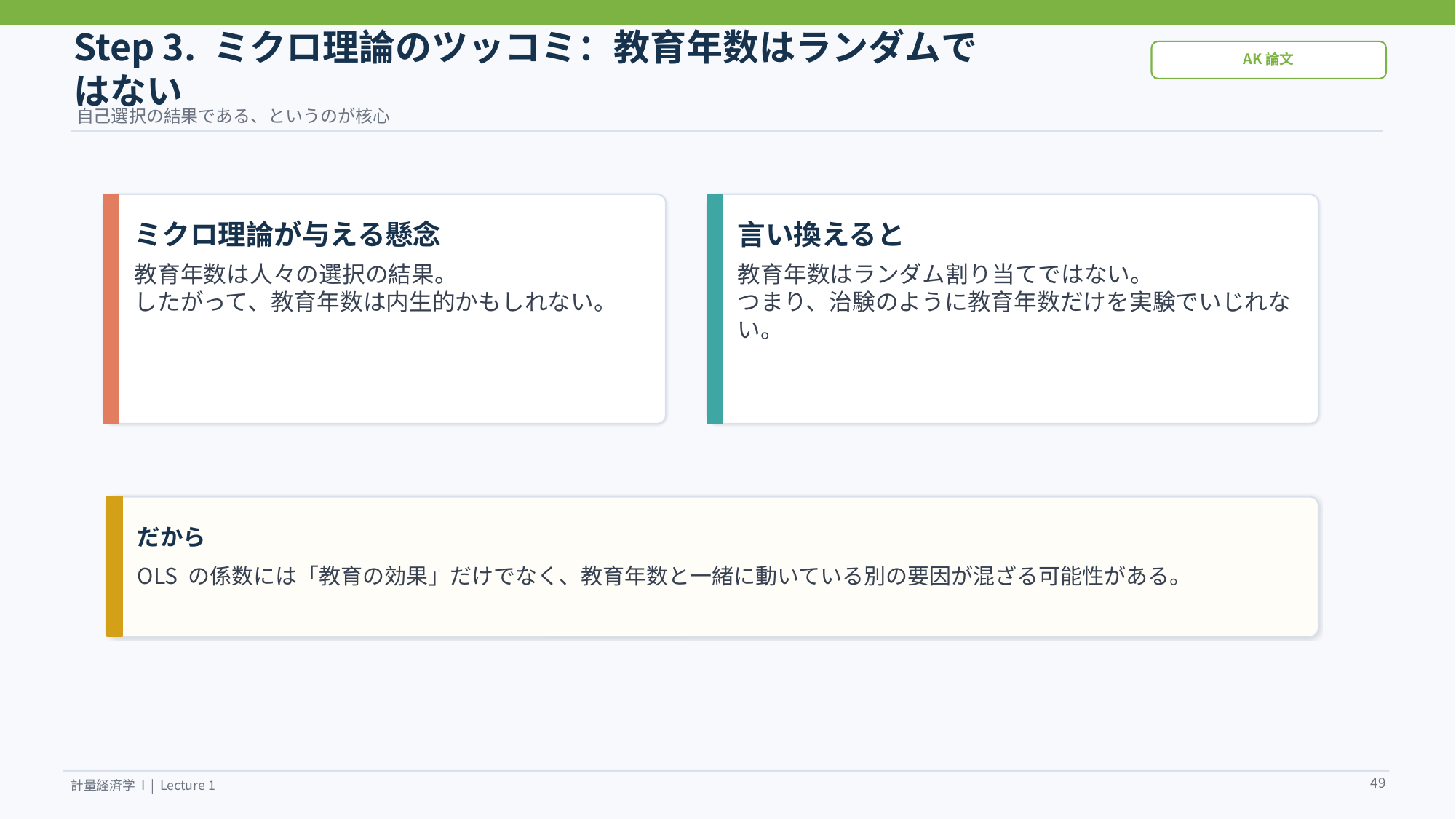

Step 3. ミクロ理論のツッコミ：教育年数はランダムではない

AK論文
自己選択の結果である、というのが核心

ミクロ理論が与える懸念
言い換えると
教育年数は人々の選択の結果。
したがって、教育年数は内生的かもしれない。
教育年数はランダム割り当てではない。
つまり、治験のように教育年数だけを実験でいじれない。

だから
OLS の係数には「教育の効果」だけでなく、教育年数と一緒に動いている別の要因が混ざる可能性がある。

49
計量経済学 I  |  Lecture 1